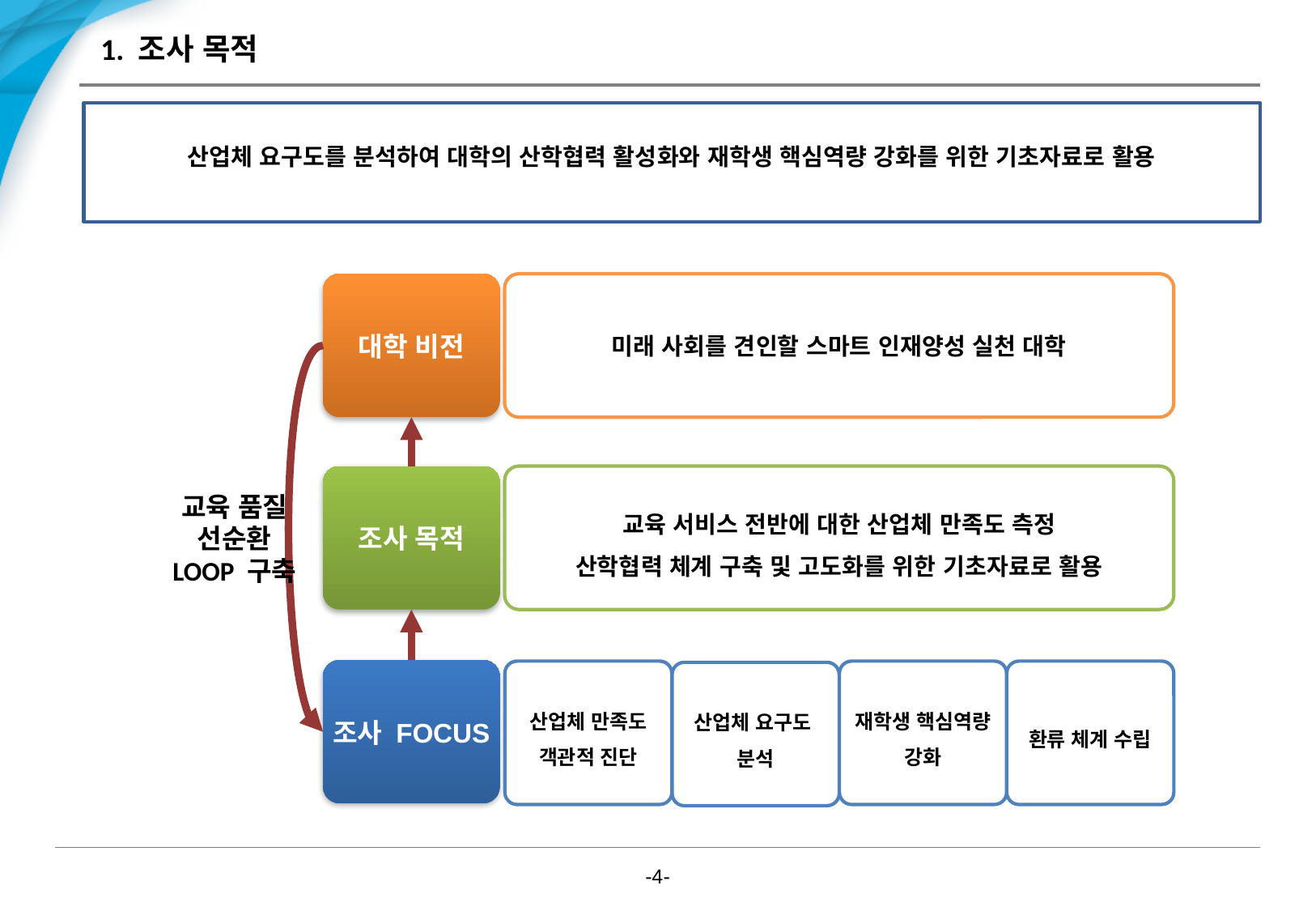

# 1. 조사 목적

산업체 요구도를 분석하여 대학의 산학협력 활성화와 재학생 핵심역량 강화를 위한 기초자료로 활용
대학 비전
미래 사회를 견인할 스마트 인재양성 실천 대학
조사 목적
교육 서비스 전반에 대한 산업체 만족도 측정
산학협력 체계 구축 및 고도화를 위한 기초자료로 활용
교육 품질
선순환
LOOP 구축
조사 FOCUS
산업체 만족도 객관적 진단
재학생 핵심역량 강화
환류 체계 수립
산업체 요구도
분석
-4-